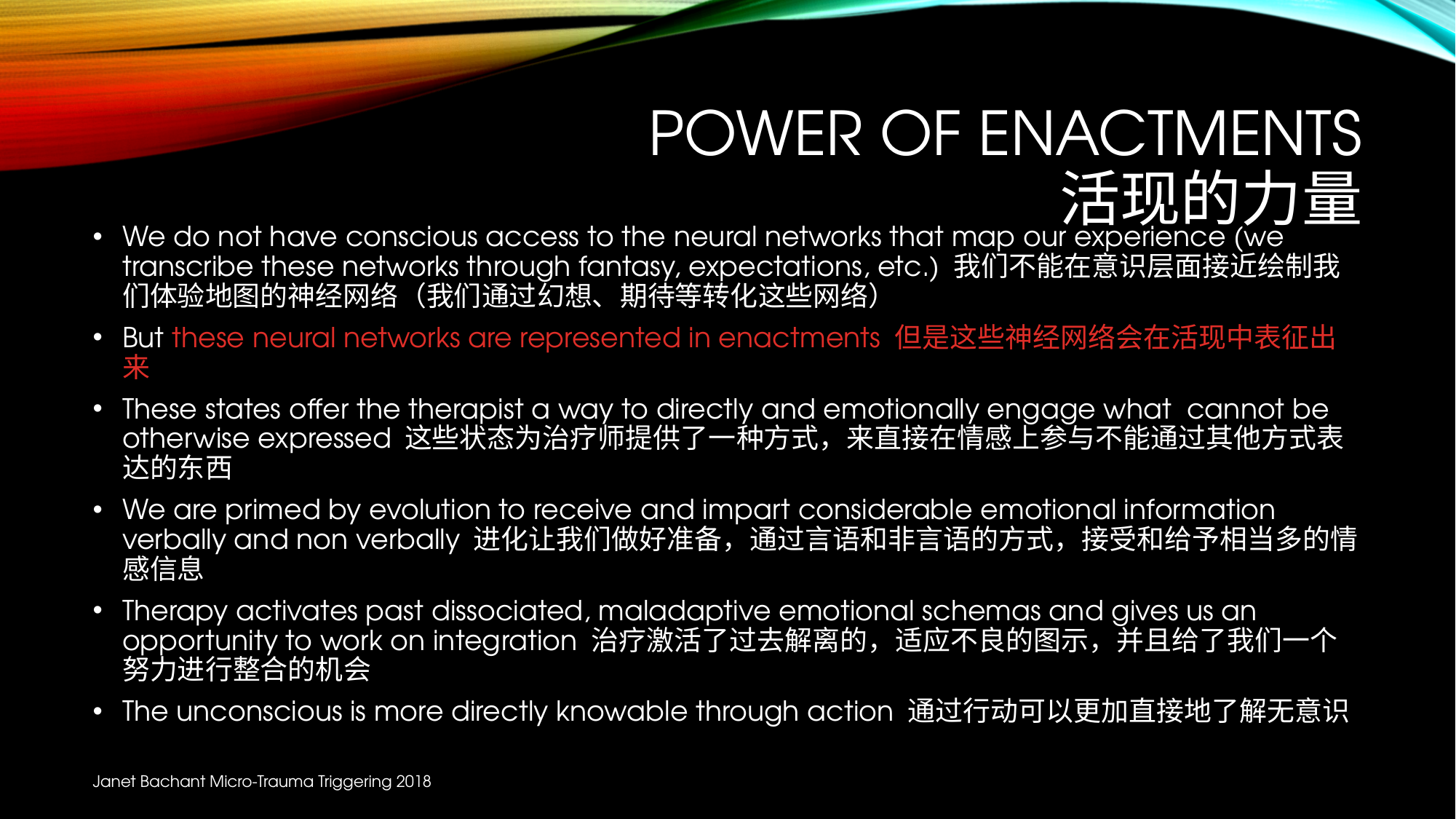

# Power of enactments 活现的力量
We do not have conscious access to the neural networks that map our experience (we transcribe these networks through fantasy, expectations, etc.) 我们不能在意识层面接近绘制我们体验地图的神经网络（我们通过幻想、期待等转化这些网络）
But these neural networks are represented in enactments 但是这些神经网络会在活现中表征出来
These states offer the therapist a way to directly and emotionally engage what  cannot be otherwise expressed 这些状态为治疗师提供了一种方式，来直接在情感上参与不能通过其他方式表达的东西
We are primed by evolution to receive and impart considerable emotional information verbally and non verbally 进化让我们做好准备，通过言语和非言语的方式，接受和给予相当多的情感信息
Therapy activates past dissociated, maladaptive emotional schemas and gives us an opportunity to work on integration 治疗激活了过去解离的，适应不良的图示，并且给了我们一个努力进行整合的机会
The unconscious is more directly knowable through action 通过行动可以更加直接地了解无意识

Janet Bachant Micro-Trauma Triggering 2018